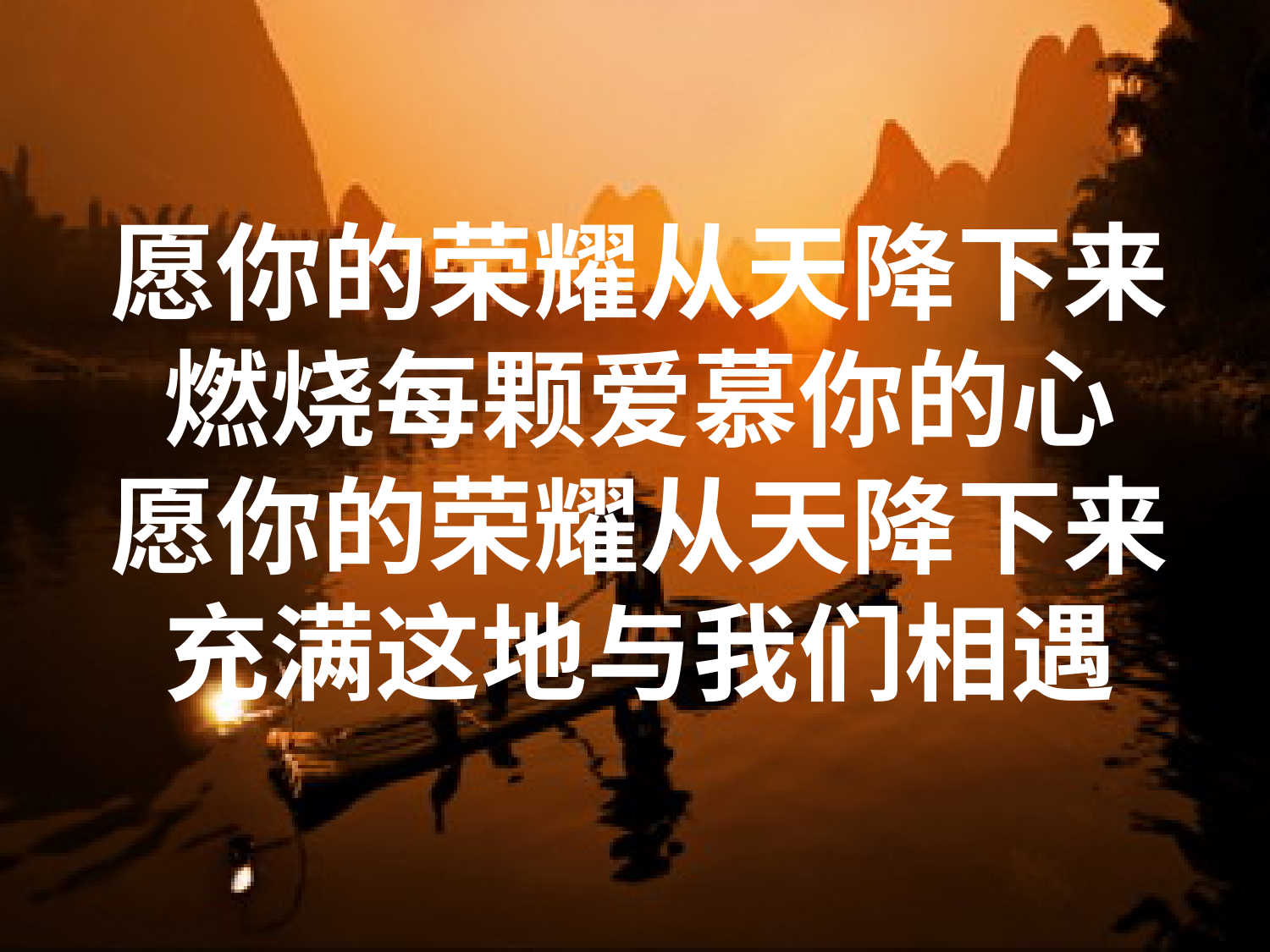

# 愿你的荣耀从天降下来 燃烧每颗爱慕你的心 愿你的荣耀从天降下来 充满这地与我们相遇